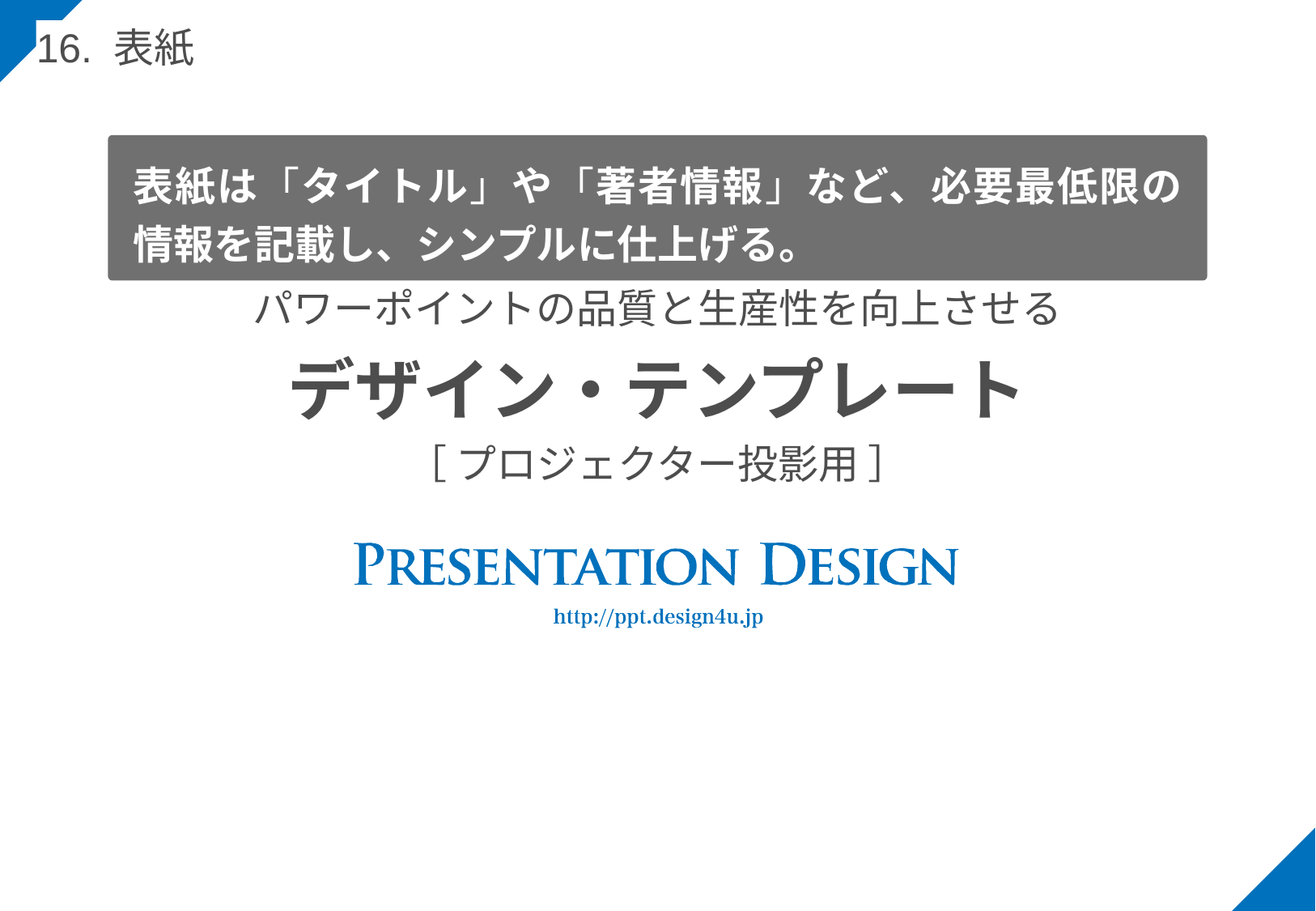

# 16. 表紙
表紙は「タイトル」や「著者情報」など、必要最低限の情報を記載し、シンプルに仕上げる。
パワーポイントの品質と生産性を向上させる
デザイン・テンプレート
［ プロジェクター投影用 ］

28